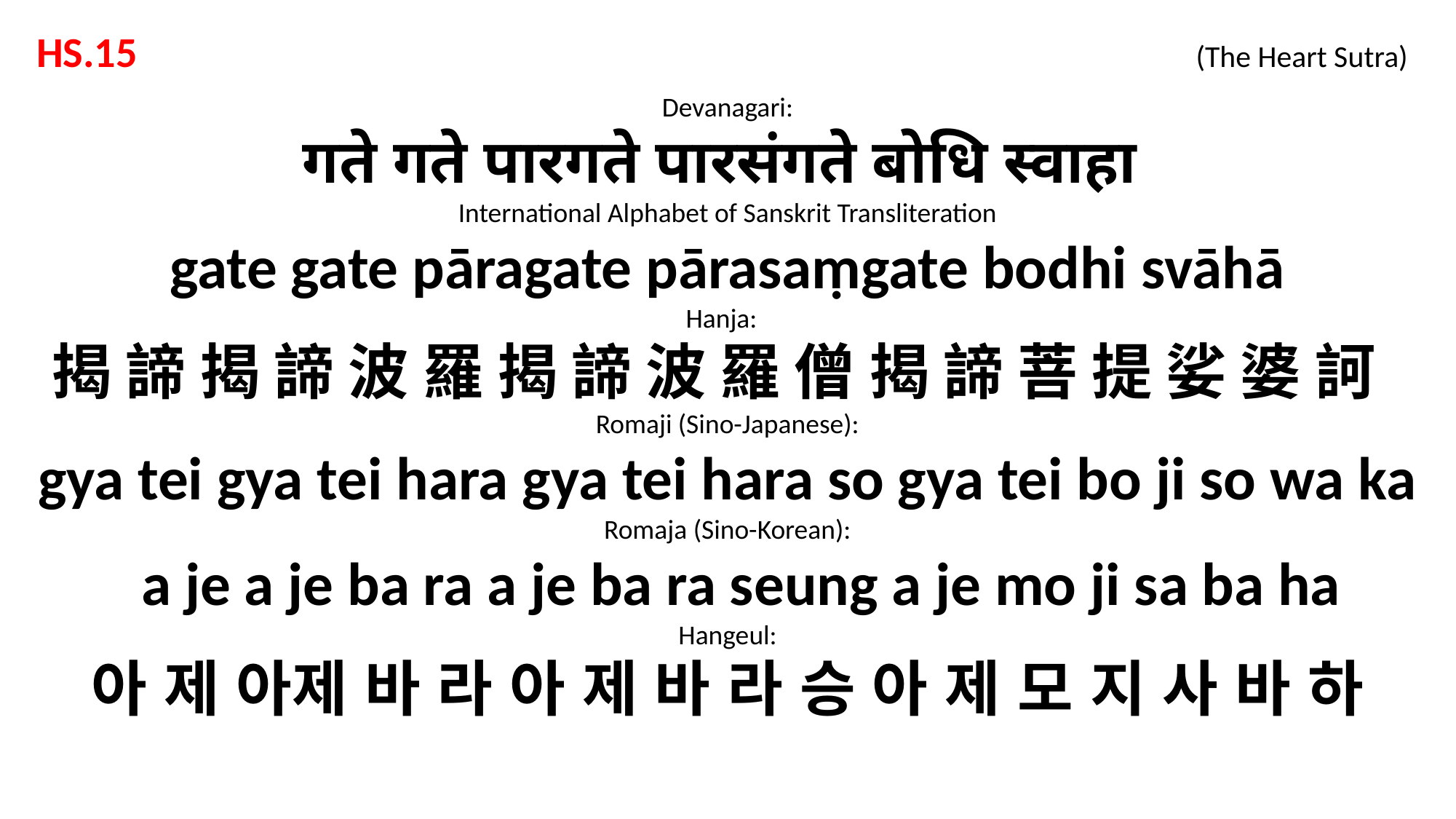

HS.15  			  			                                         (The Heart Sutra)
Devanagari:
गते गते पारगते पारसंगते बोधि स्वाहा
International Alphabet of Sanskrit Transliteration
gate gate pāragate pārasaṃgate bodhi svāhā
Hanja:
揭 諦 揭 諦 波 羅 揭 諦 波 羅 僧 揭 諦 菩 提 娑 婆 訶
Romaji (Sino-Japanese):
gya tei gya tei hara gya tei hara so gya tei bo ji so wa ka
Romaja (Sino-Korean):
  a je a je ba ra a je ba ra seung a je mo ji sa ba ha
Hangeul:
아 제 아제 바 라 아 제 바 라 승 아 제 모 지 사 바 하